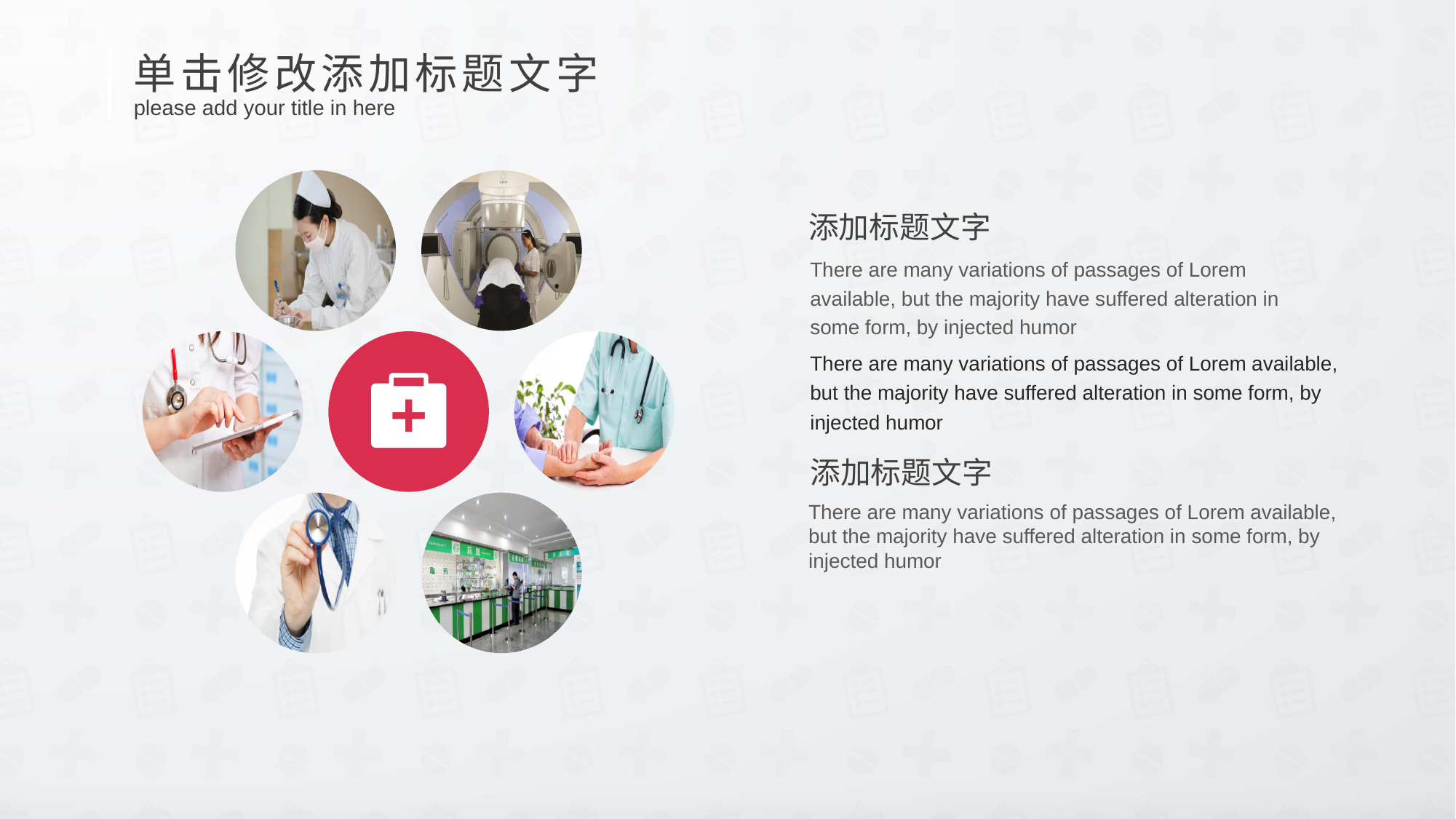

单击修改添加标题文字
please add your title in here

添加标题文字
There are many variations of passages of Lorem available, but the majority have suffered alteration in some form, by injected humor

There are many variations of passages of Lorem available, but the majority have suffered alteration in some form, by injected humor

添加标题文字

There are many variations of passages of Lorem available, but the majority have suffered alteration in some form, by injected humor